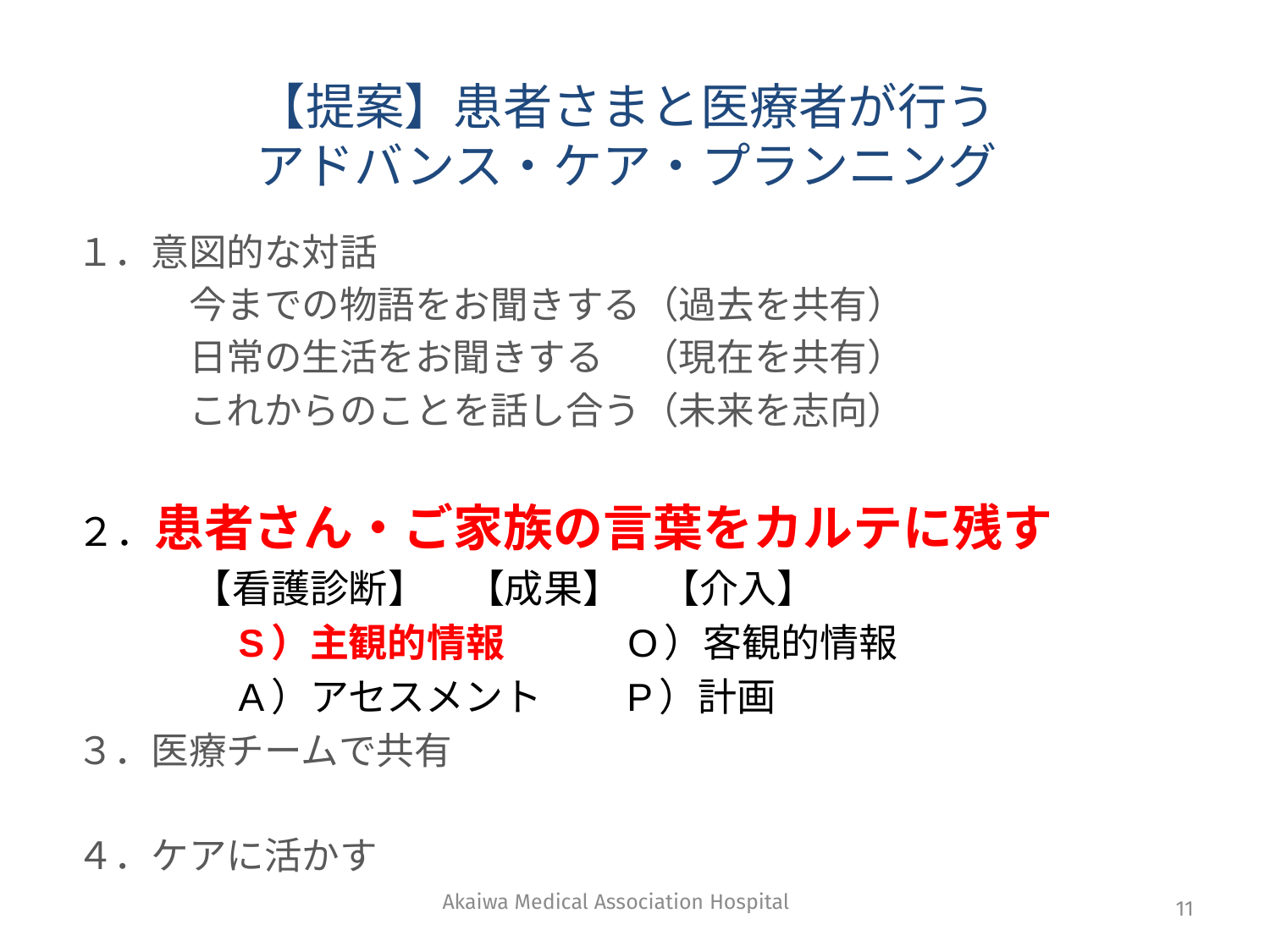

# 【提案】患者さまと医療者が行う アドバンス・ケア・プランニング
１．意図的な対話
　　　今までの物語をお聞きする（過去を共有）
　　　日常の生活をお聞きする　（現在を共有）
　　　これからのことを話し合う（未来を志向）

２．患者さん・ご家族の言葉をカルテに残す
　　　【看護診断】　【成果】　【介入】
　　　　S）主観的情報　　　O）客観的情報
　　　　A）アセスメント　　P）計画
３．医療チームで共有

４．ケアに活かす

Akaiwa Medical Association Hospital
11